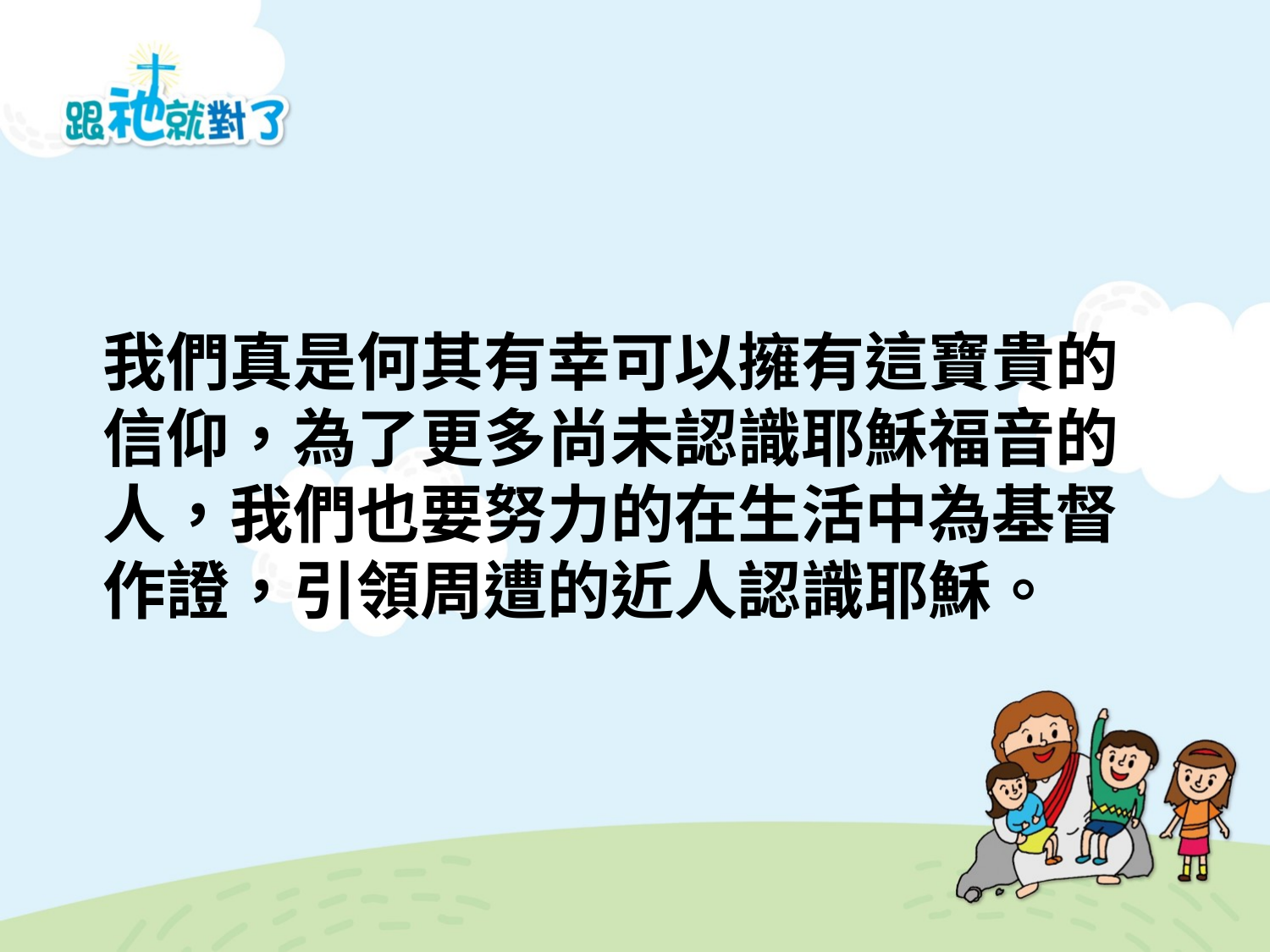

我們真是何其有幸可以擁有這寶貴的信仰，為了更多尚未認識耶穌福音的人，我們也要努力的在生活中為基督作證，引領周遭的近人認識耶穌。